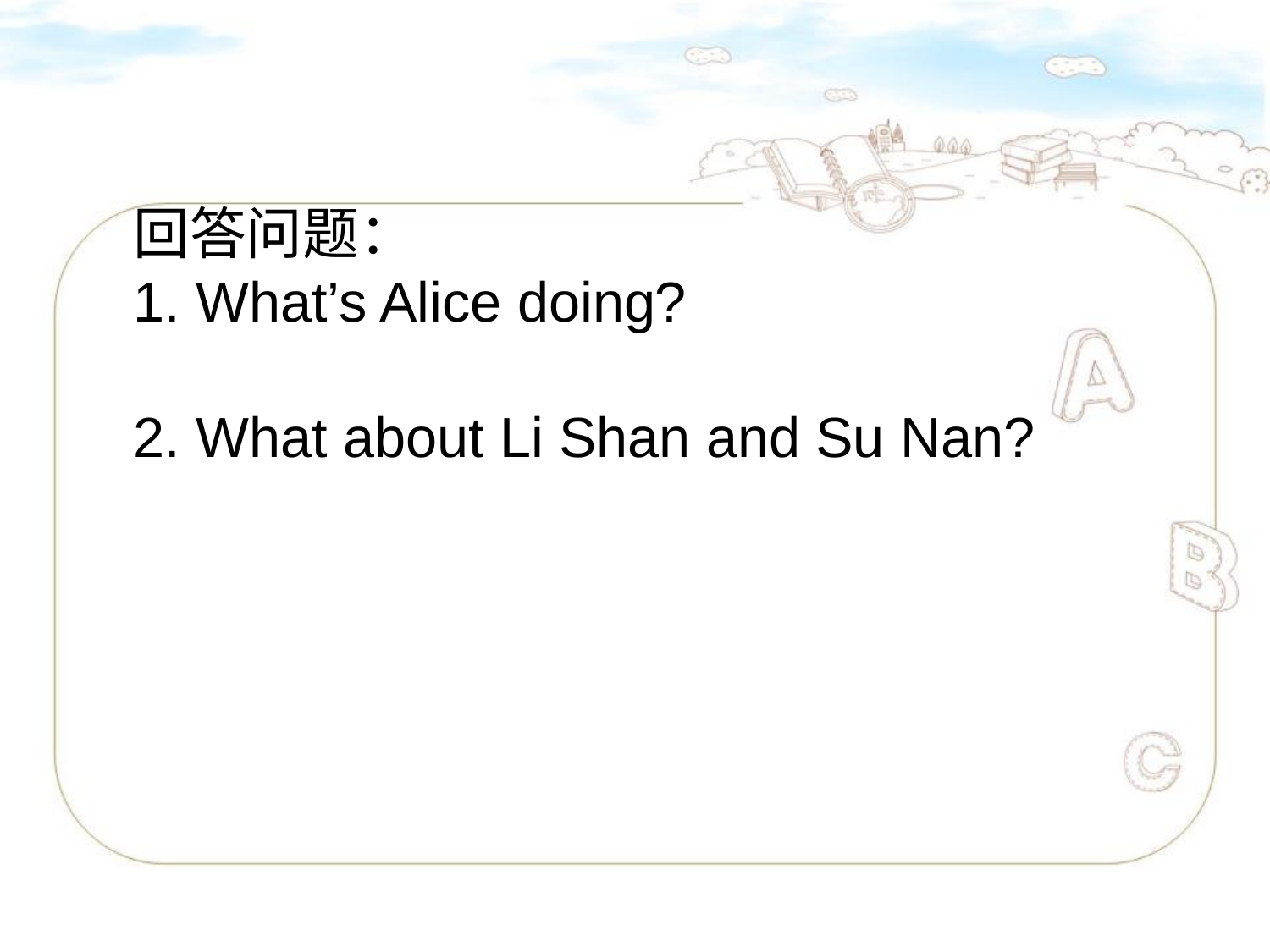

回答问题：
1. What’s Alice doing?

2. What about Li Shan and Su Nan?